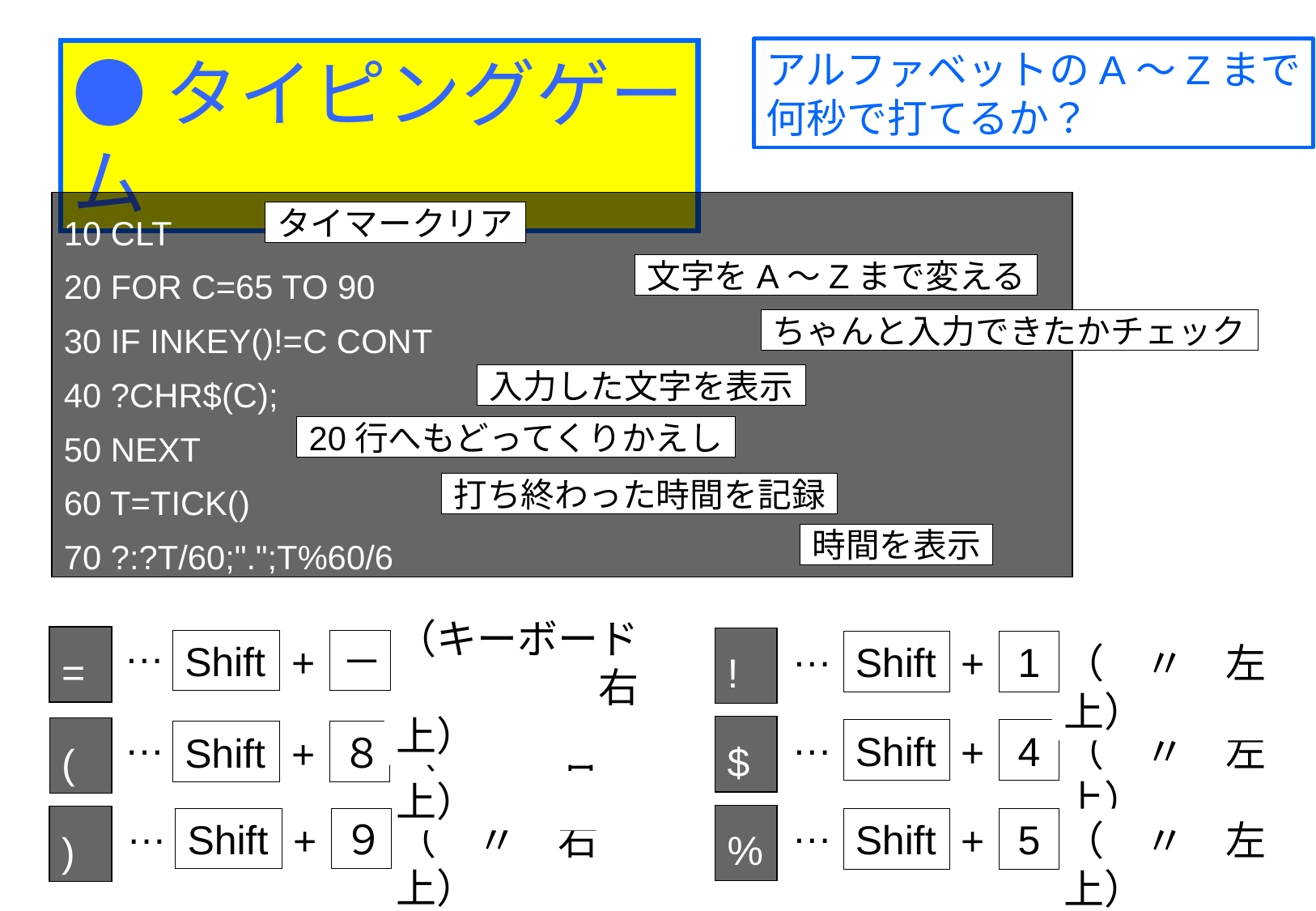

アルファベットのA～Zまで
何秒で打てるか？
●タイピングゲーム
10 CLT
20 FOR C=65 TO 90
30 IF INKEY()!=C CONT
40 ?CHR$(C);
50 NEXT
60 T=TICK()
70 ?:?T/60;".";T%60/6
タイマークリア
文字をA～Zまで変える
ちゃんと入力できたかチェック
入力した文字を表示
20行へもどってくりかえし
打ち終わった時間を記録
時間を表示
（キーボード
　　　　　右上）
…
…
=
!
Shift
－
+
Shift
1
（　〃　左上）
+
…
…
$
(
Shift
4
（　〃　左上）
+
（　〃　右上）
Shift
８
+
…
…
%
)
Shift
９
Shift
5
（　〃　右上）
（　〃　左上）
+
+